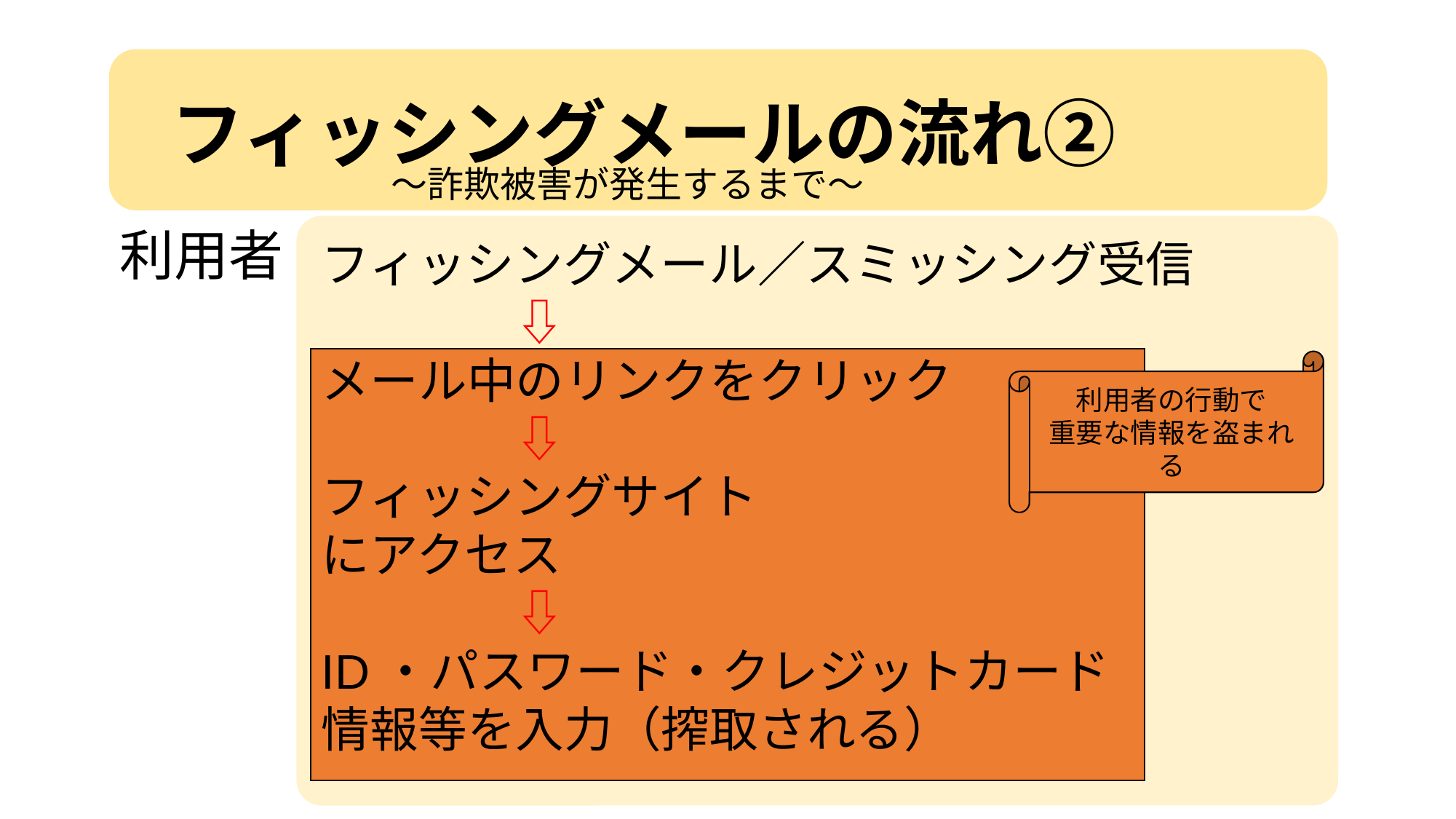

フィッシングメールの流れ②

～詐欺被害が発生するまで～
利用者

フィッシングメール／スミッシング受信
　　　　⇩
メール中のリンクをクリック
　　　　⇩
フィッシングサイト
にアクセス
　　　　⇩
ID・パスワード・クレジットカード
情報等を入力（搾取される）

利用者の行動で
重要な情報を盗まれる